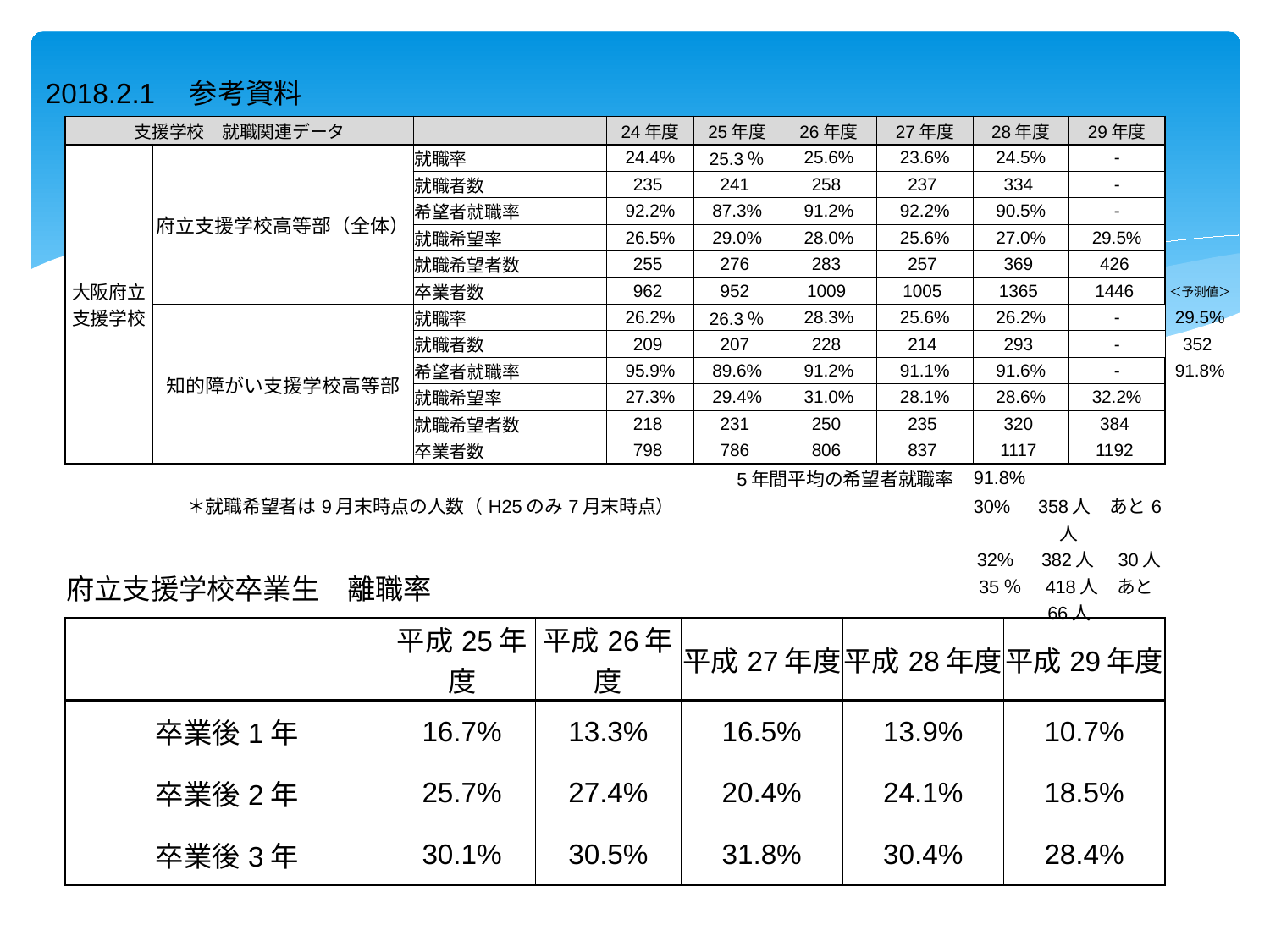

| 2018.2.1　参考資料 |  |  |  |  |  |  |  |  |  |  |
| --- | --- | --- | --- | --- | --- | --- | --- | --- | --- | --- |
|  | 支援学校　就職関連データ |  |  | 24年度 | 25年度 | 26年度 | 27年度 | 28年度 | 29年度 |  |
|  | 大阪府立 支援学校 | 府立支援学校高等部（全体） | 就職率 | 24.4% | 25.3％ | 25.6% | 23.6% | 24.5% | - |  |
|  |  |  | 就職者数 | 235 | 241 | 258 | 237 | 334 | - |  |
|  |  |  | 希望者就職率 | 92.2% | 87.3% | 91.2% | 92.2% | 90.5% | - |  |
|  |  |  | 就職希望率 | 26.5% | 29.0% | 28.0% | 25.6% | 27.0% | 29.5% |  |
|  |  |  | 就職希望者数 | 255 | 276 | 283 | 257 | 369 | 426 |  |
|  |  |  | 卒業者数 | 962 | 952 | 1009 | 1005 | 1365 | 1446 | ＜予測値＞ |
|  |  | 知的障がい支援学校高等部 | 就職率 | 26.2% | 26.3％ | 28.3% | 25.6% | 26.2% | - | 29.5% |
|  |  |  | 就職者数 | 209 | 207 | 228 | 214 | 293 | - | 352 |
|  |  |  | 希望者就職率 | 95.9% | 89.6% | 91.2% | 91.1% | 91.6% | - | 91.8% |
|  |  |  | 就職希望率 | 27.3% | 29.4% | 31.0% | 28.1% | 28.6% | 32.2% |  |
|  |  |  | 就職希望者数 | 218 | 231 | 250 | 235 | 320 | 384 |  |
|  |  |  | 卒業者数 | 798 | 786 | 806 | 837 | 1117 | 1192 |  |
|  |  |  |  | 5年間平均の希望者就職率 |  |  |  | 91.8% |  |  |
|  |  | ＊就職希望者は9月末時点の人数（H25のみ7月末時点） |  |  |  |  |  | 30%　358人　あと6人 32%　382人　30人 35％　418人　あと66人 |  |  |
| 府立支援学校卒業生　離職率 |  |  |  |  |  |
| --- | --- | --- | --- | --- | --- |
|  | 平成25年度 | 平成26年度 | 平成27年度 | 平成28年度 | 平成29年度 |
| 卒業後1年 | 16.7% | 13.3% | 16.5% | 13.9% | 10.7% |
| 卒業後2年 | 25.7% | 27.4% | 20.4% | 24.1% | 18.5% |
| 卒業後3年 | 30.1% | 30.5% | 31.8% | 30.4% | 28.4% |